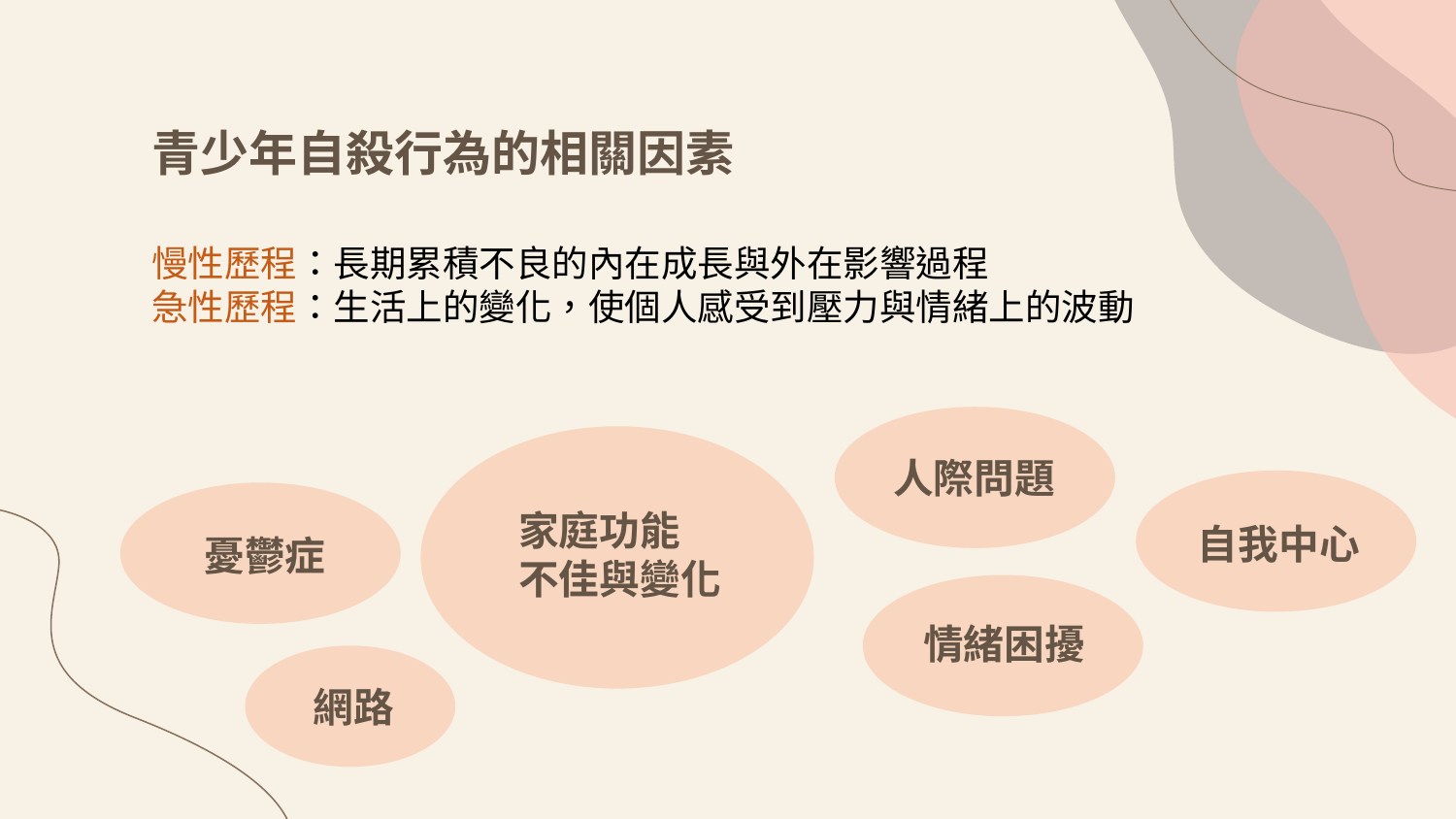

# 青少年自殺行為的相關因素
慢性歷程：長期累積不良的內在成長與外在影響過程
急性歷程：生活上的變化，使個人感受到壓力與情緒上的波動

人際問題

家庭功能
不佳與變化
自我中心
憂鬱症

情緒困擾

網路